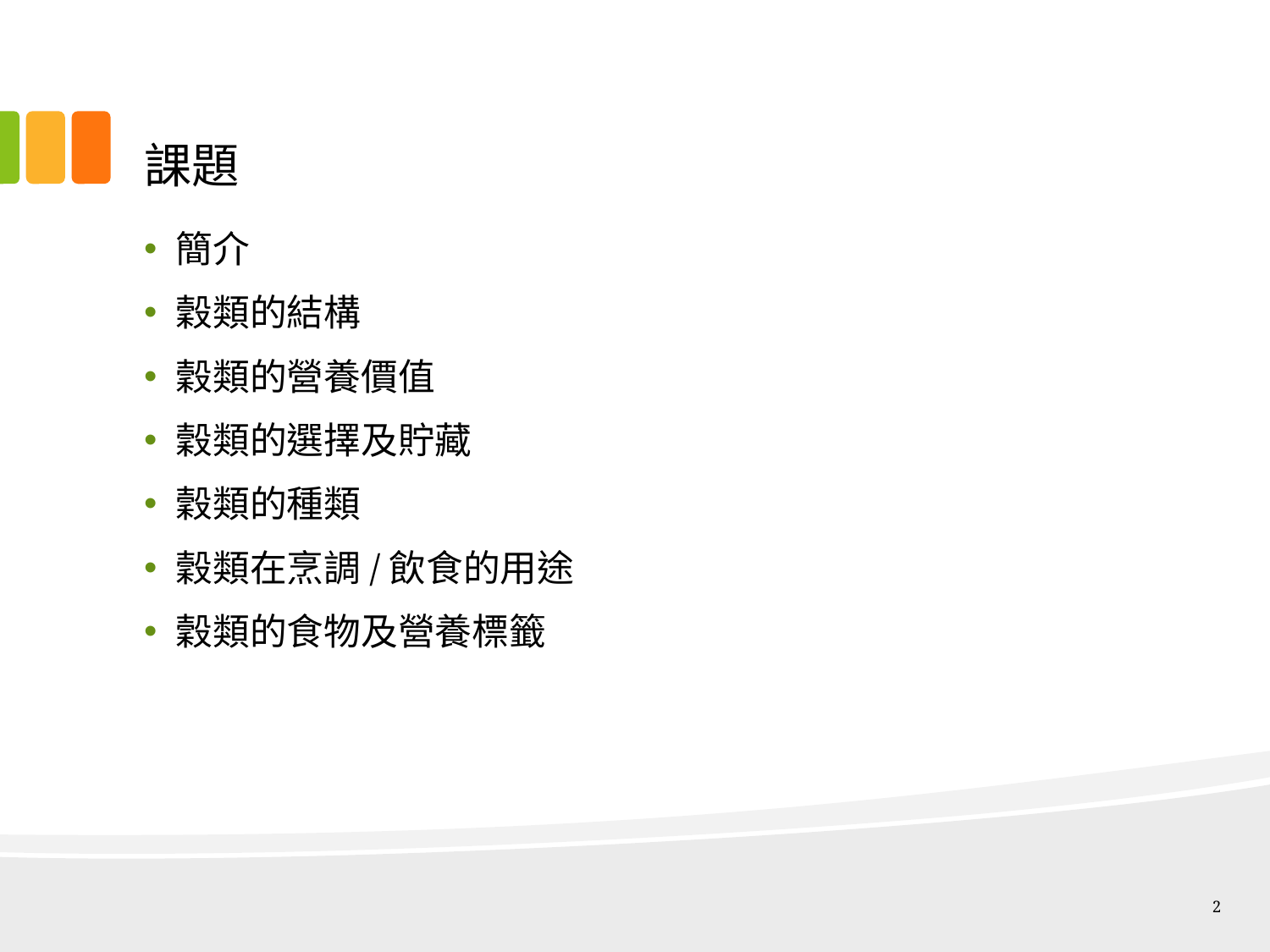

# 課題
簡介
穀類的結構
穀類的營養價值
穀類的選擇及貯藏
穀類的種類
穀類在烹調/飲食的用途
穀類的食物及營養標籤
2